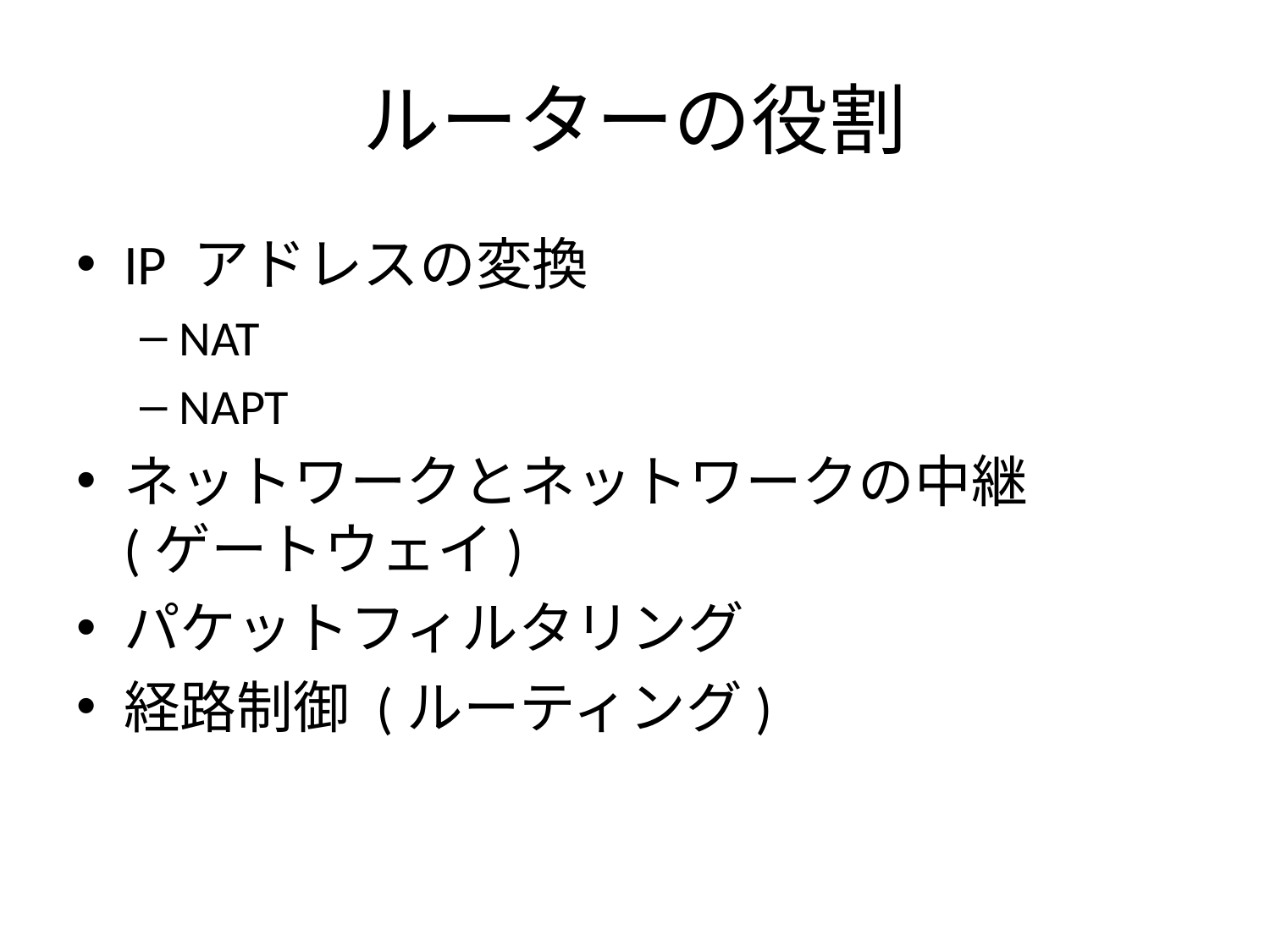

# ルーターの役割
IP アドレスの変換
NAT
NAPT
ネットワークとネットワークの中継
(ゲートウェイ)
パケットフィルタリング
経路制御 (ルーティング)